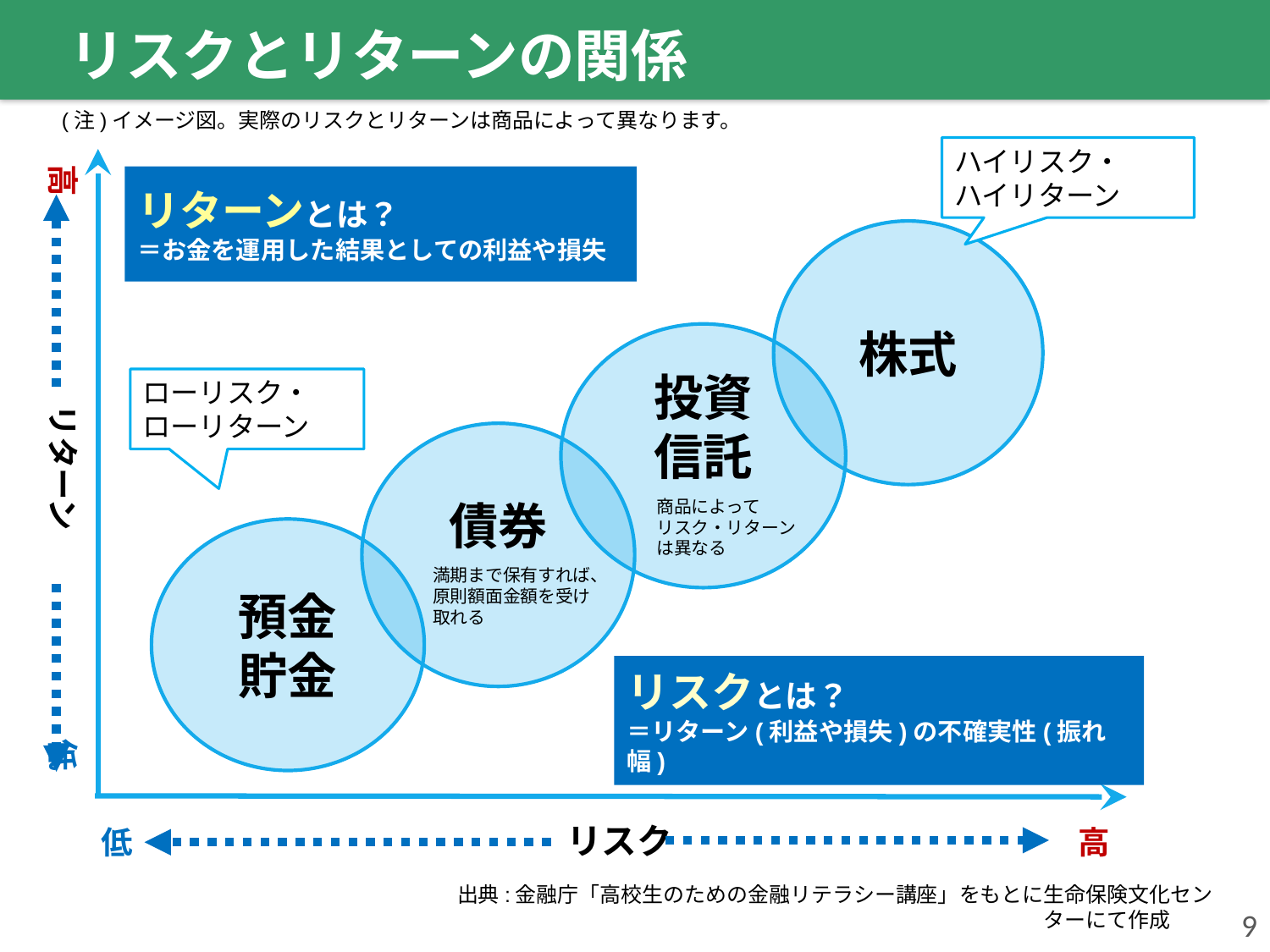

リスクとリターンの関係
(注)イメージ図。実際のリスクとリターンは商品によって異なります。
ハイリスク・
ハイリターン
高　　   　　  　  リターン 　　     　　　 低
リターンとは？
＝お金を運用した結果としての利益や損失
株式
投資
信託

商品によって
リスク・リターンは異なる
ローリスク・
ローリターン
債券

満期まで保有すれば、原則額面金額を受け取れる
預金
貯金
リスクとは？
＝リターン(利益や損失)の不確実性(振れ幅)
低　 　　　　　                       　　 リスク    　　                     　　　　　高
出典:金融庁「高校生のための金融リテラシー講座」をもとに生命保険文化センターにて作成
9